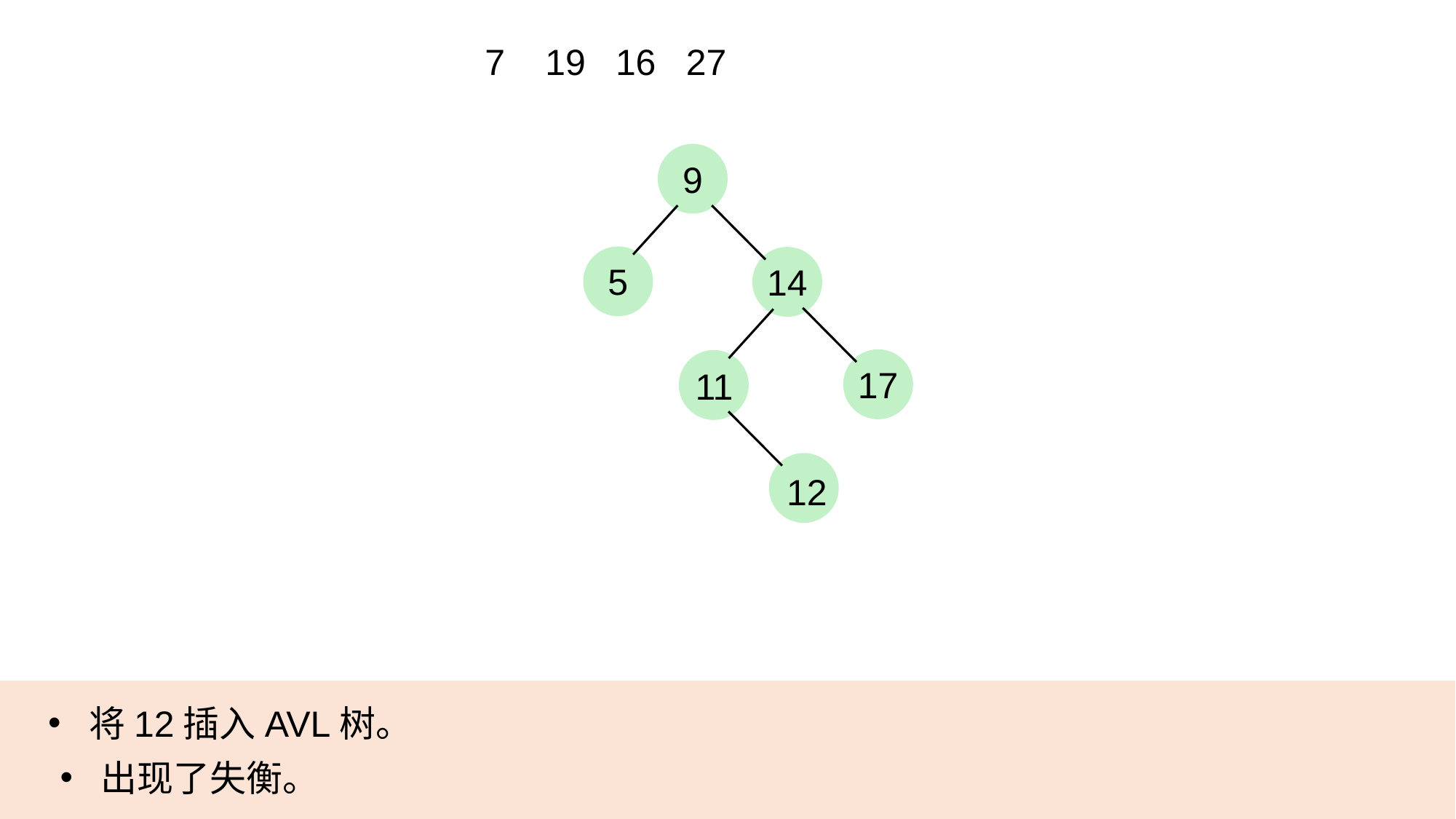

7
19
16
27

9

5
14

17
11

12

将12插入AVL树。
出现了失衡。